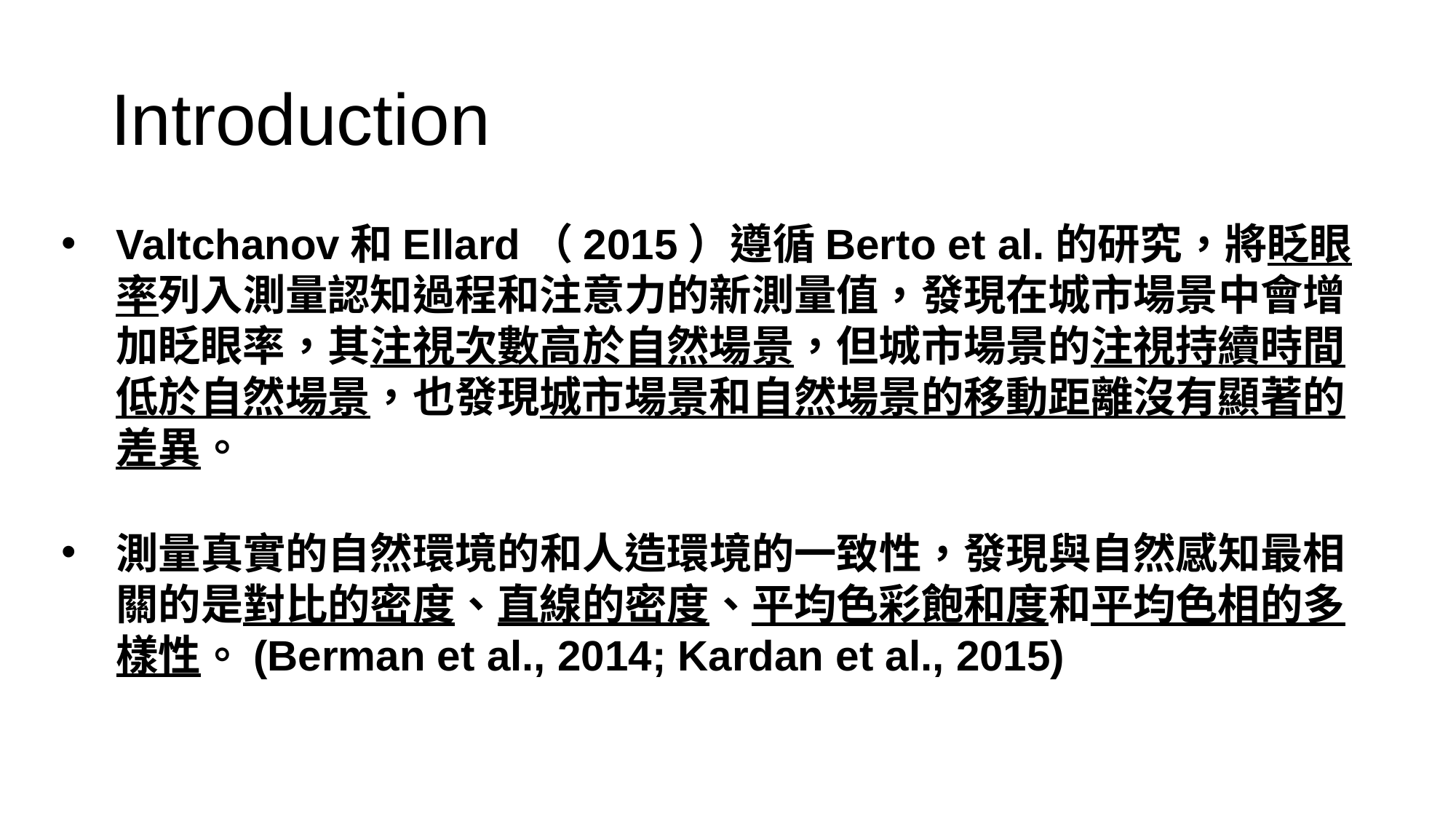

Introduction

Valtchanov和Ellard（2015）遵循Berto et al.的研究，將眨眼率列入測量認知過程和注意力的新測量值，發現在城市場景中會增加眨眼率，其注視次數高於自然場景，但城市場景的注視持續時間低於自然場景，也發現城市場景和自然場景的移動距離沒有顯著的差異。
測量真實的自然環境的和人造環境的一致性，發現與自然感知最相關的是對比的密度、直線的密度、平均色彩飽和度和平均色相的多樣性。(Berman et al., 2014; Kardan et al., 2015)